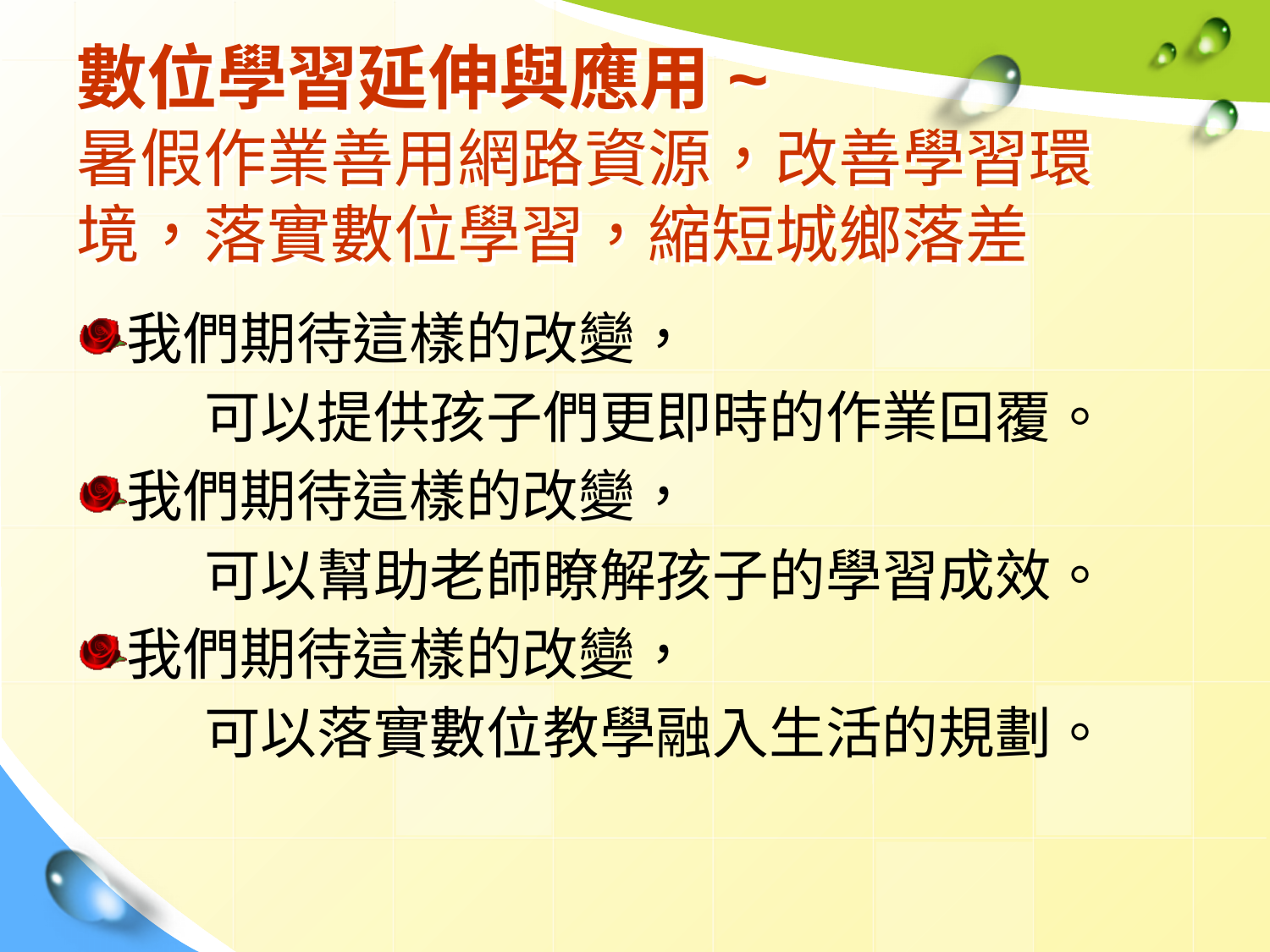

# 數位學習延伸與應用~ 暑假作業善用網路資源，改善學習環境，落實數位學習，縮短城鄉落差
我們期待這樣的改變，
         可以提供孩子們更即時的作業回覆。
我們期待這樣的改變，
         可以幫助老師瞭解孩子的學習成效。
我們期待這樣的改變，
         可以落實數位教學融入生活的規劃。